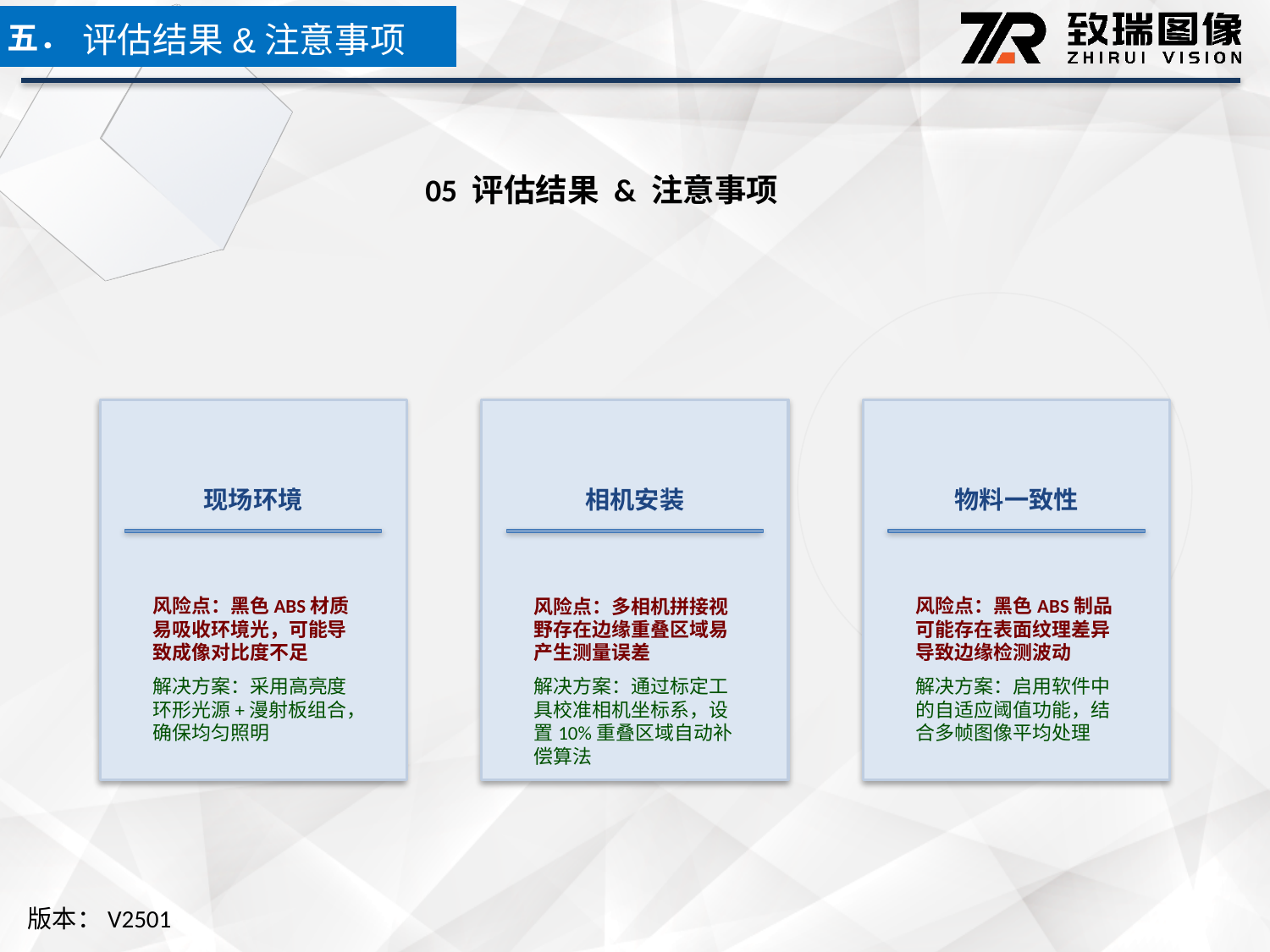

五．
评估结果&注意事项

05 评估结果 & 注意事项

现场环境

相机安装

物料一致性

风险点：黑色ABS材质易吸收环境光，可能导致成像对比度不足
解决方案：采用高亮度环形光源+漫射板组合，确保均匀照明

风险点：多相机拼接视野存在边缘重叠区域易产生测量误差
解决方案：通过标定工具校准相机坐标系，设置10%重叠区域自动补偿算法

风险点：黑色ABS制品可能存在表面纹理差异导致边缘检测波动
解决方案：启用软件中的自适应阈值功能，结合多帧图像平均处理